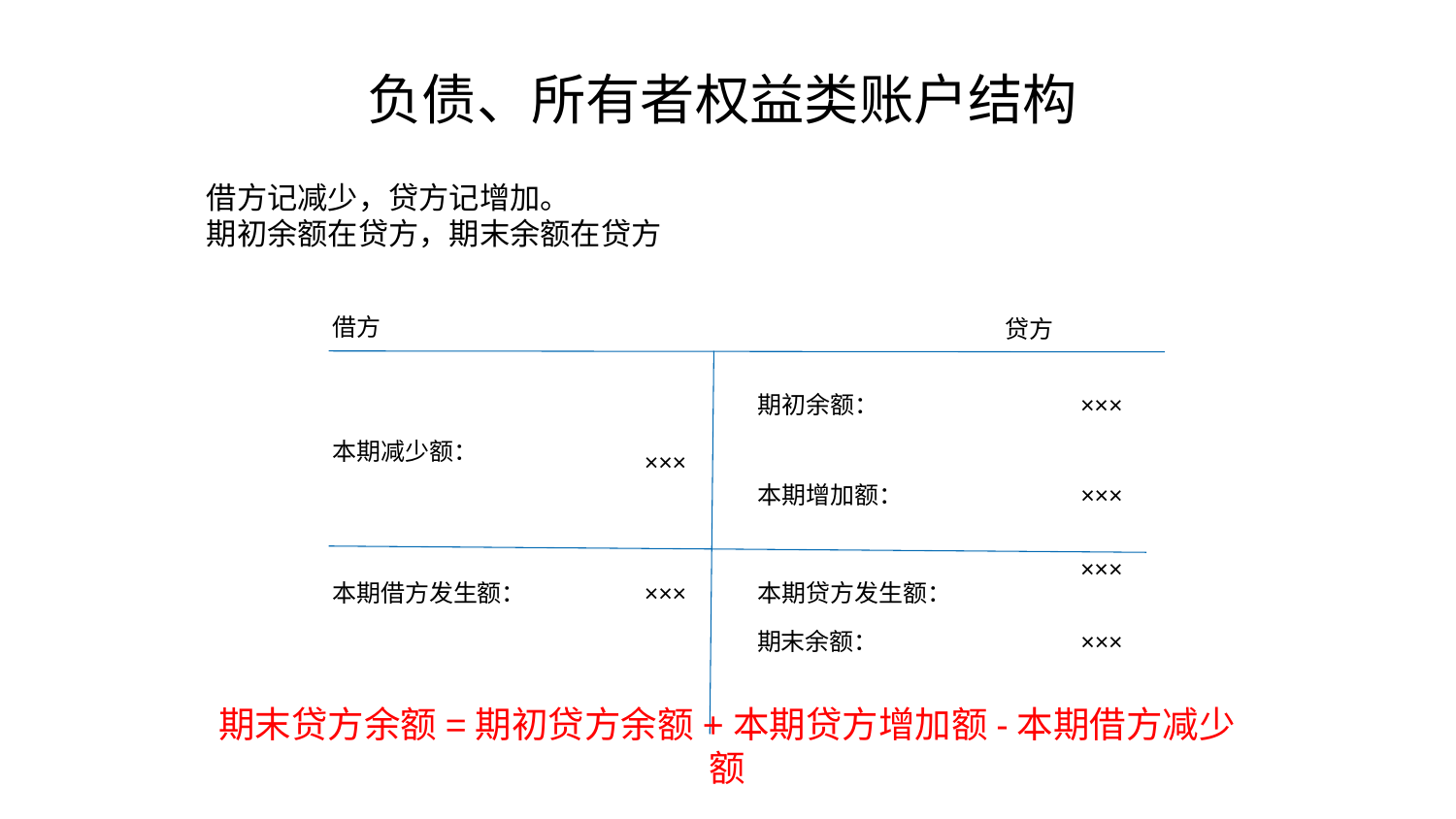

# 负债、所有者权益类账户结构
借方记减少，贷方记增加。
期初余额在贷方，期末余额在贷方
借方
贷方
期初余额：
×××
本期减少额：
×××
本期增加额：
×××
×××
本期借方发生额：
本期贷方发生额：
×××
期末余额：
×××
期末贷方余额=期初贷方余额+本期贷方增加额-本期借方减少额